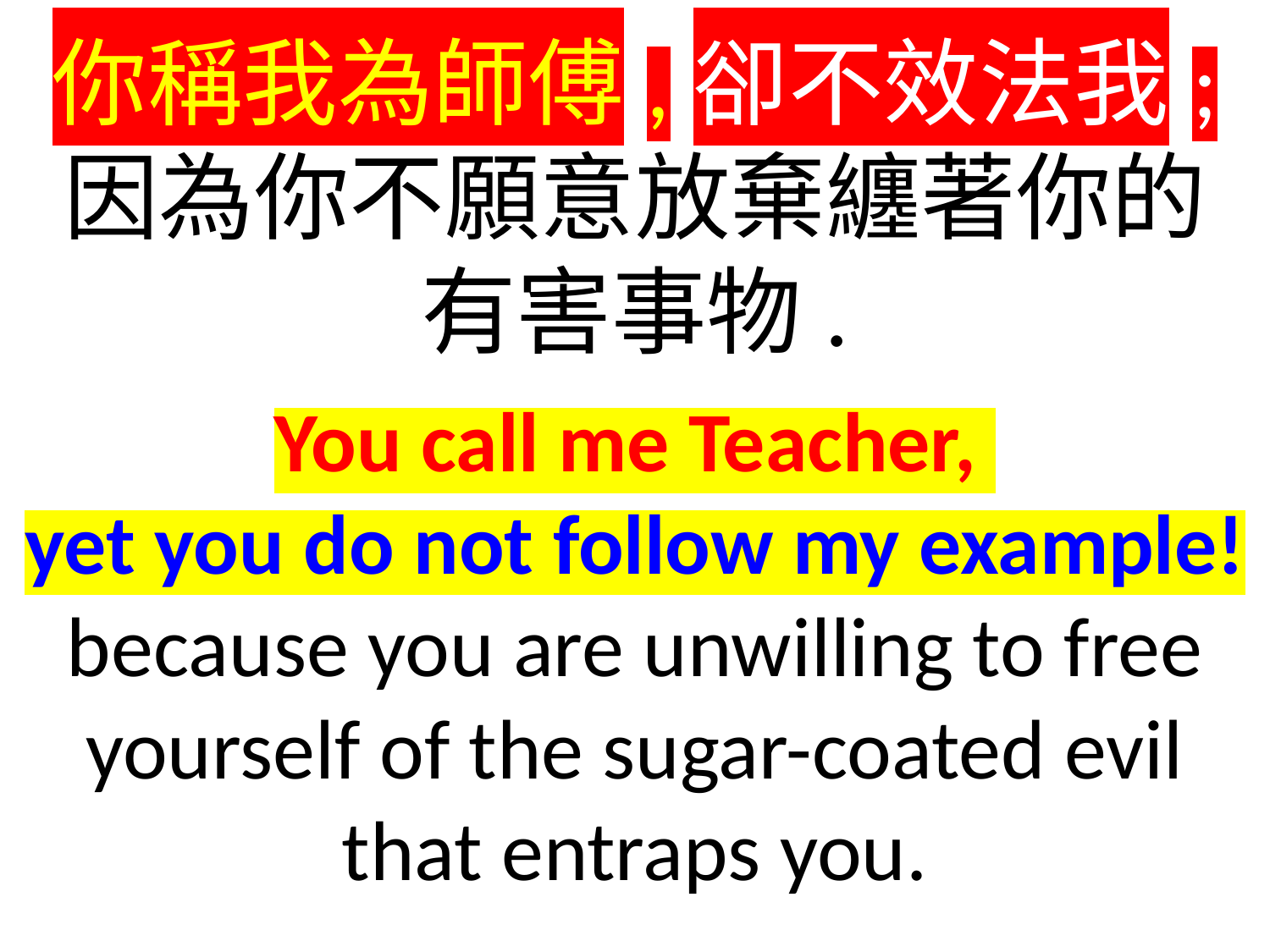

你稱我為師傅,卻不效法我;
因為你不願意放棄纏著你的
有害事物.
You call me Teacher,
yet you do not follow my example! because you are unwilling to free yourself of the sugar-coated evil that entraps you.